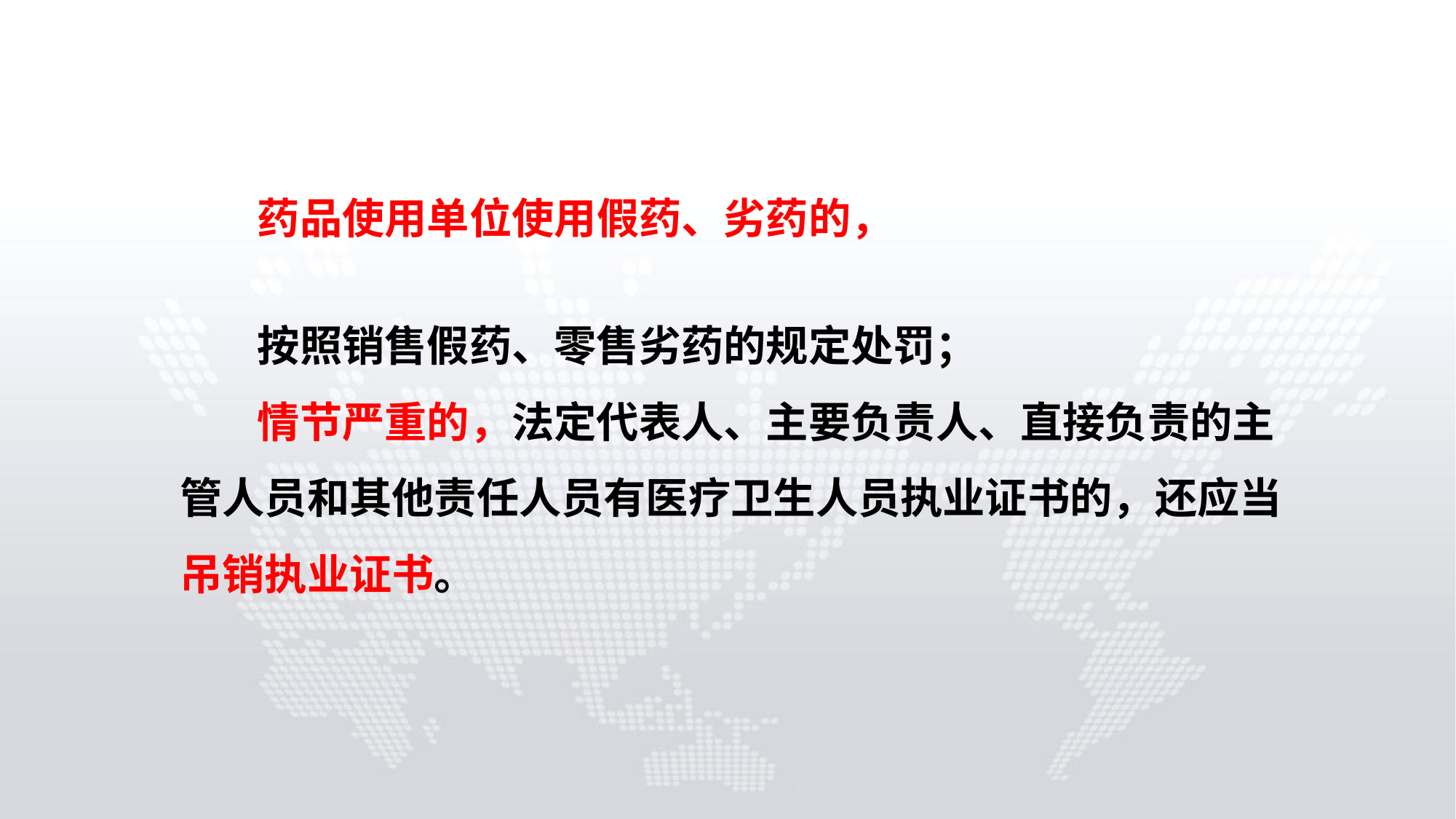

药品使用单位使用假药、劣药的，

       按照销售假药、零售劣药的规定处罚；
       情节严重的，法定代表人、主要负责人、直接负责的主管人员和其他责任人员有医疗卫生人员执业证书的，还应当吊销执业证书。